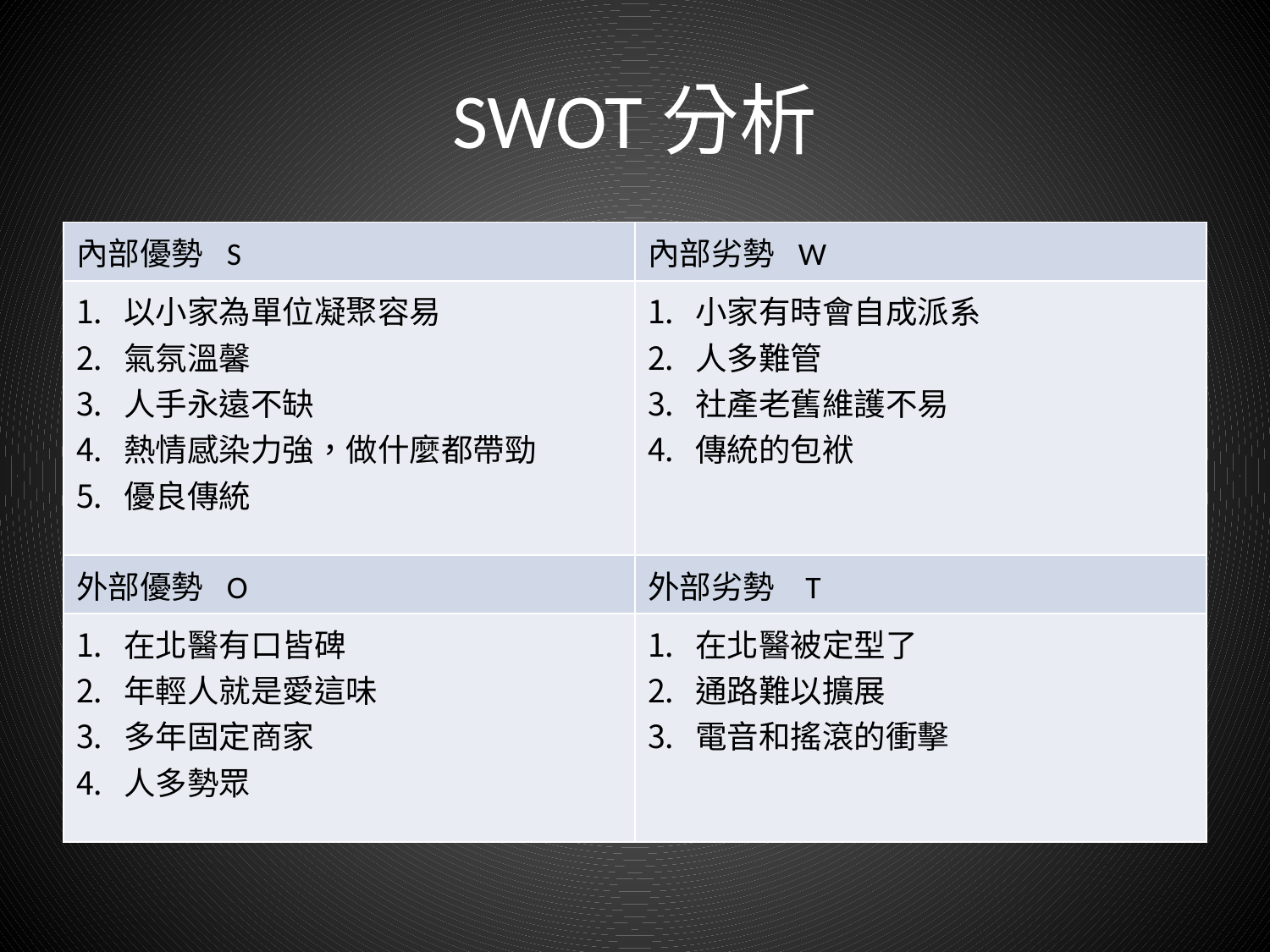

# SWOT分析
| 內部優勢 S | 內部劣勢 W |
| --- | --- |
| 以小家為單位凝聚容易 氣氛溫馨 人手永遠不缺 熱情感染力強，做什麼都帶勁 優良傳統 | 小家有時會自成派系 人多難管 社產老舊維護不易 傳統的包袱 |
| 外部優勢 O | 外部劣勢 T |
| 在北醫有口皆碑 年輕人就是愛這味 多年固定商家 人多勢眾 | 在北醫被定型了 通路難以擴展 電音和搖滾的衝擊 |